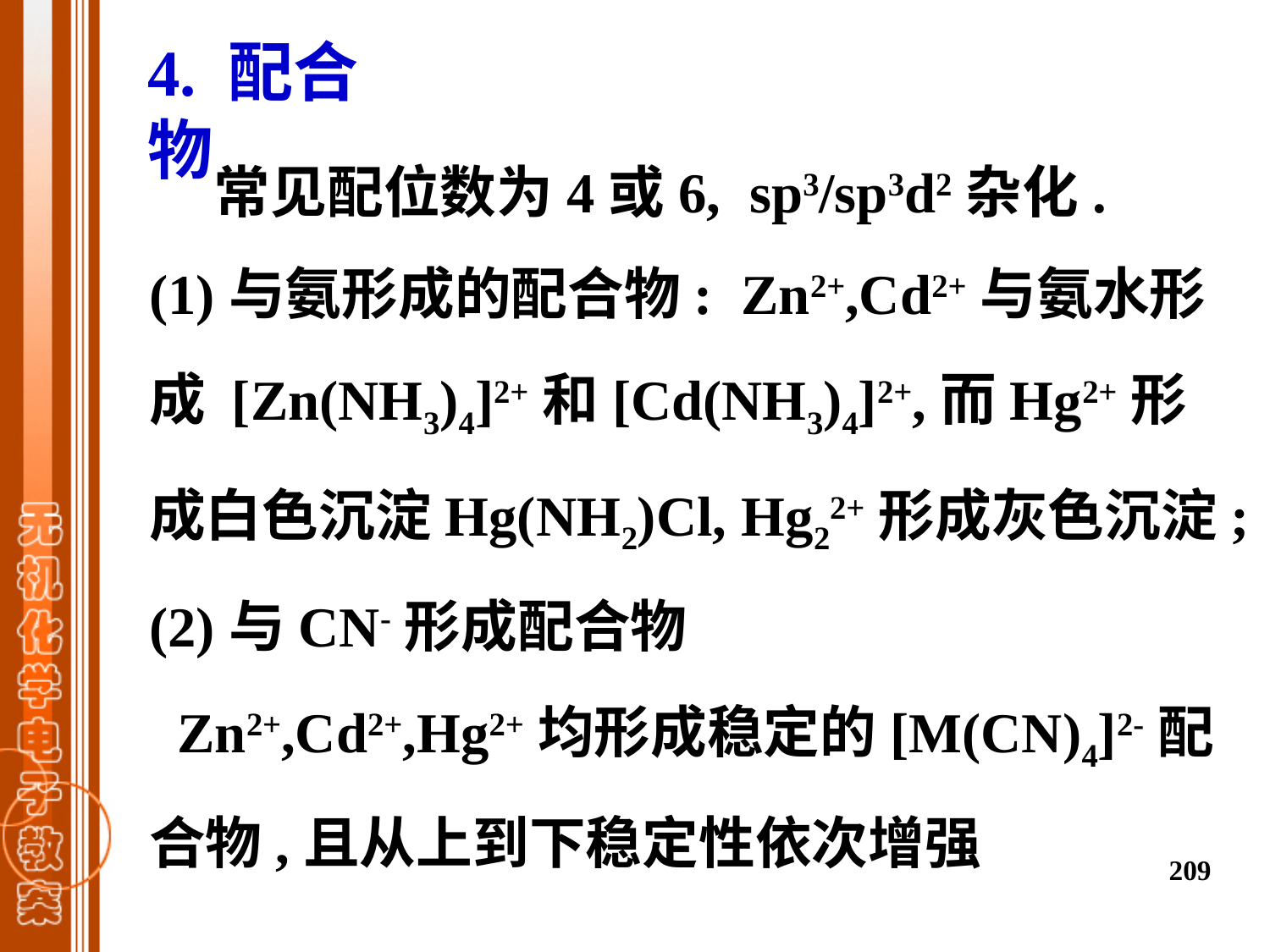

4. 配合物
    常见配位数为4或6,  sp3/sp3d2杂化.
(1)与氨形成的配合物:  Zn2+,Cd2+与氨水形成 [Zn(NH3)4]2+和[Cd(NH3)4]2+,而Hg2+形成白色沉淀Hg(NH2)Cl, Hg22+形成灰色沉淀;
(2)与CN-形成配合物
  Zn2+,Cd2+,Hg2+均形成稳定的[M(CN)4]2-配合物,且从上到下稳定性依次增强
209